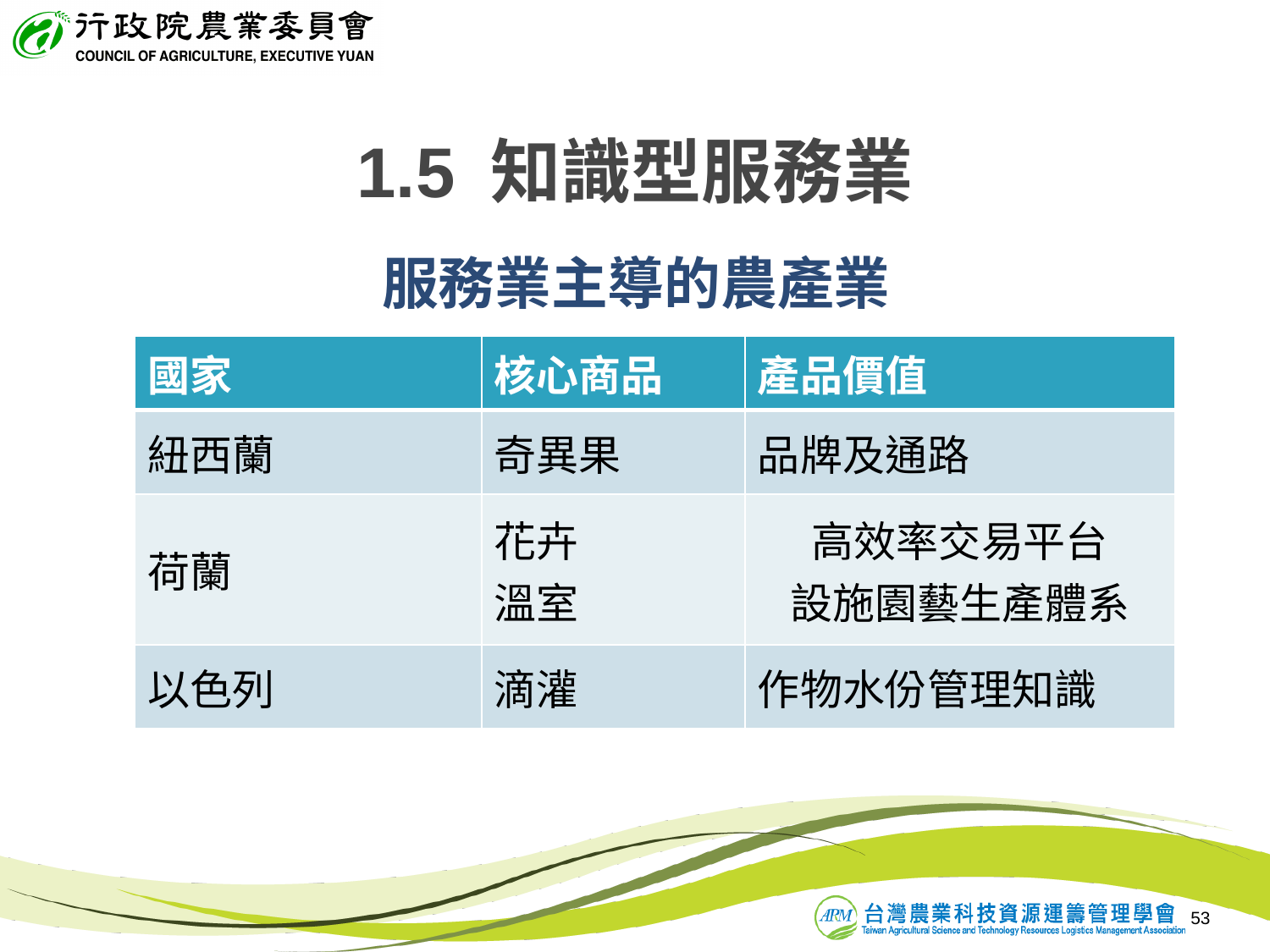

1.5 知識型服務業
# 服務業主導的農產業
| 國家 | 核心商品 | 產品價值 |
| --- | --- | --- |
| 紐西蘭 | 奇異果 | 品牌及通路 |
| 荷蘭 | 花卉 溫室 | 高效率交易平台 設施園藝生產體系 |
| 以色列 | 滴灌 | 作物水份管理知識 |
53